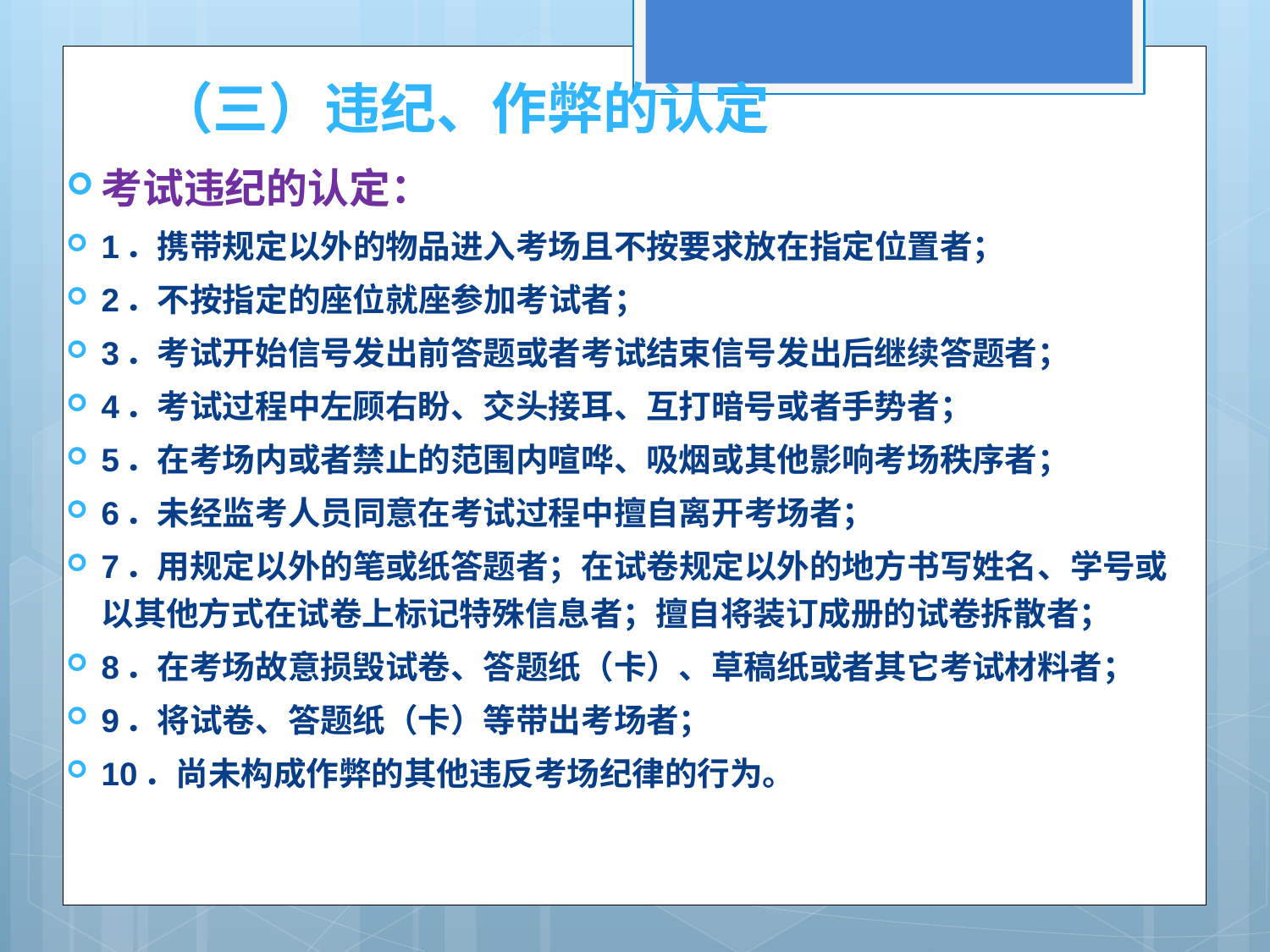

# （三）违纪、作弊的认定
考试违纪的认定：
1．携带规定以外的物品进入考场且不按要求放在指定位置者；
2．不按指定的座位就座参加考试者；
3．考试开始信号发出前答题或者考试结束信号发出后继续答题者；
4．考试过程中左顾右盼、交头接耳、互打暗号或者手势者；
5．在考场内或者禁止的范围内喧哗、吸烟或其他影响考场秩序者；
6．未经监考人员同意在考试过程中擅自离开考场者；
7．用规定以外的笔或纸答题者；在试卷规定以外的地方书写姓名、学号或以其他方式在试卷上标记特殊信息者；擅自将装订成册的试卷拆散者；
8．在考场故意损毁试卷、答题纸（卡）、草稿纸或者其它考试材料者；
9．将试卷、答题纸（卡）等带出考场者；
10．尚未构成作弊的其他违反考场纪律的行为。